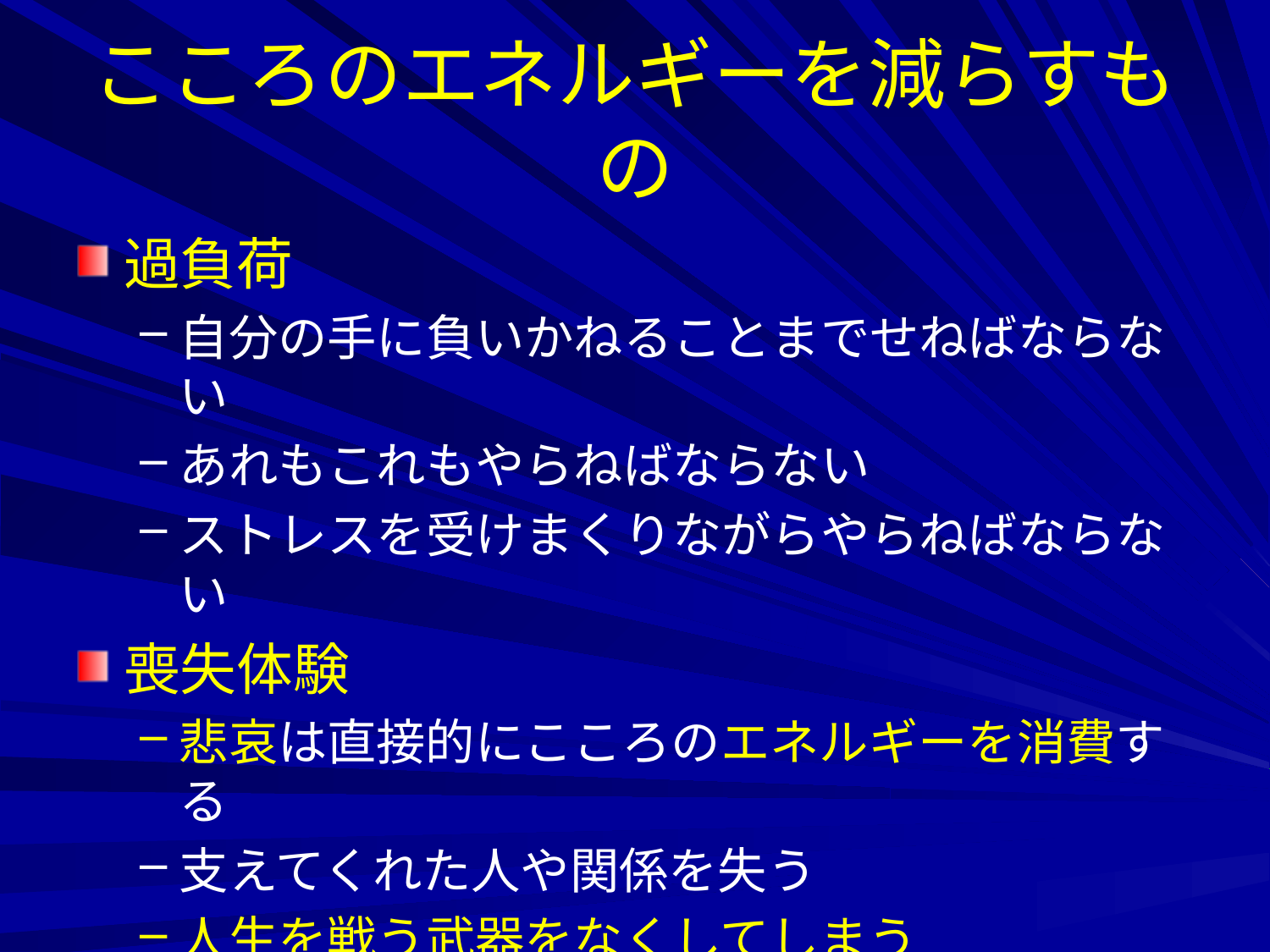

# こころのエネルギーを減らすもの
過負荷
自分の手に負いかねることまでせねばならない
あれもこれもやらねばならない
ストレスを受けまくりながらやらねばならない
喪失体験
悲哀は直接的にこころのエネルギーを消費する
支えてくれた人や関係を失う
人生を戦う武器をなくしてしまう